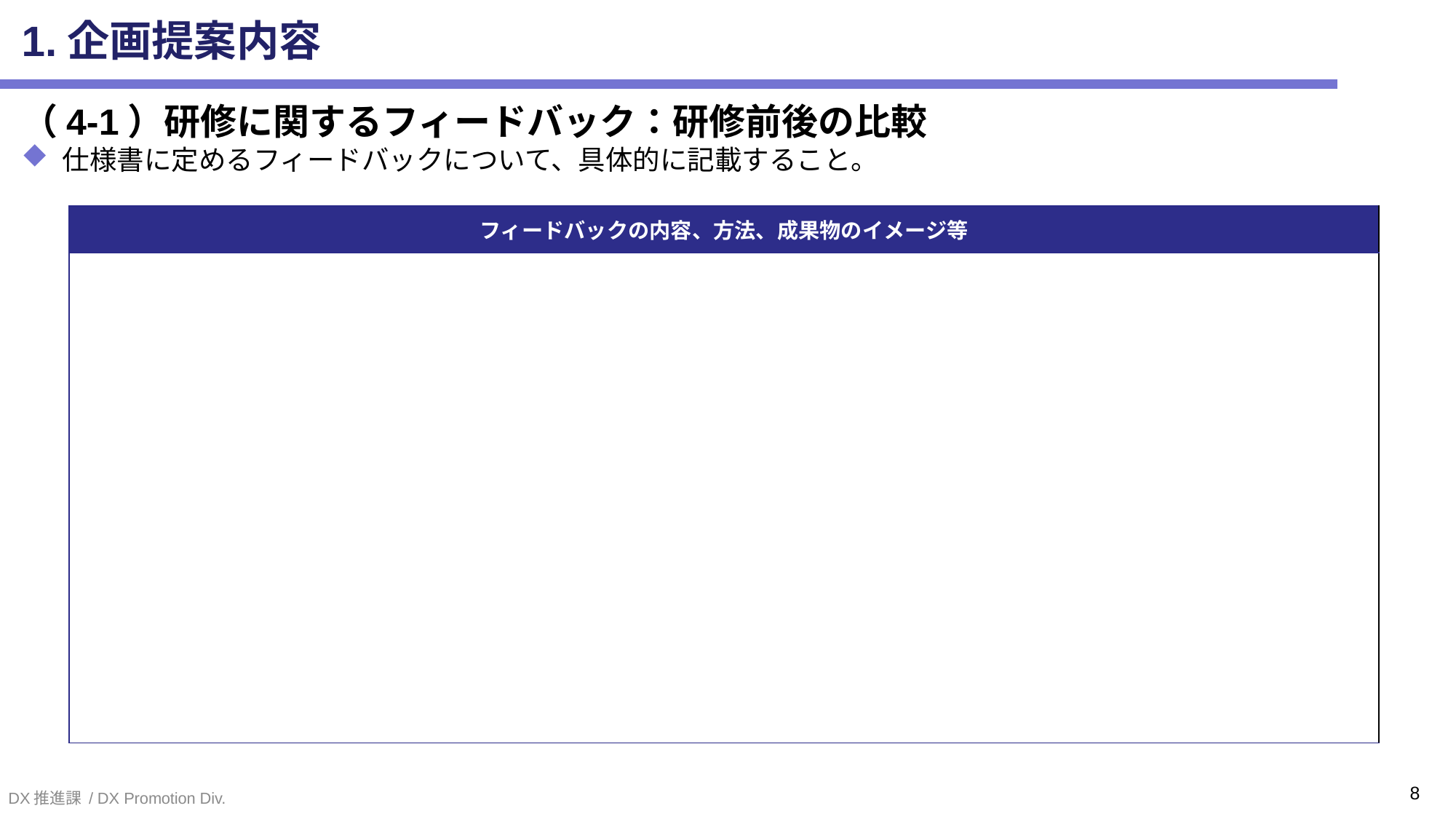

# 1.企画提案内容
（4-1）研修に関するフィードバック：研修前後の比較
仕様書に定めるフィードバックについて、具体的に記載すること。
| フィードバックの内容、方法、成果物のイメージ等 |
| --- |
|  |
DX推進課 / DX Promotion Div.
8